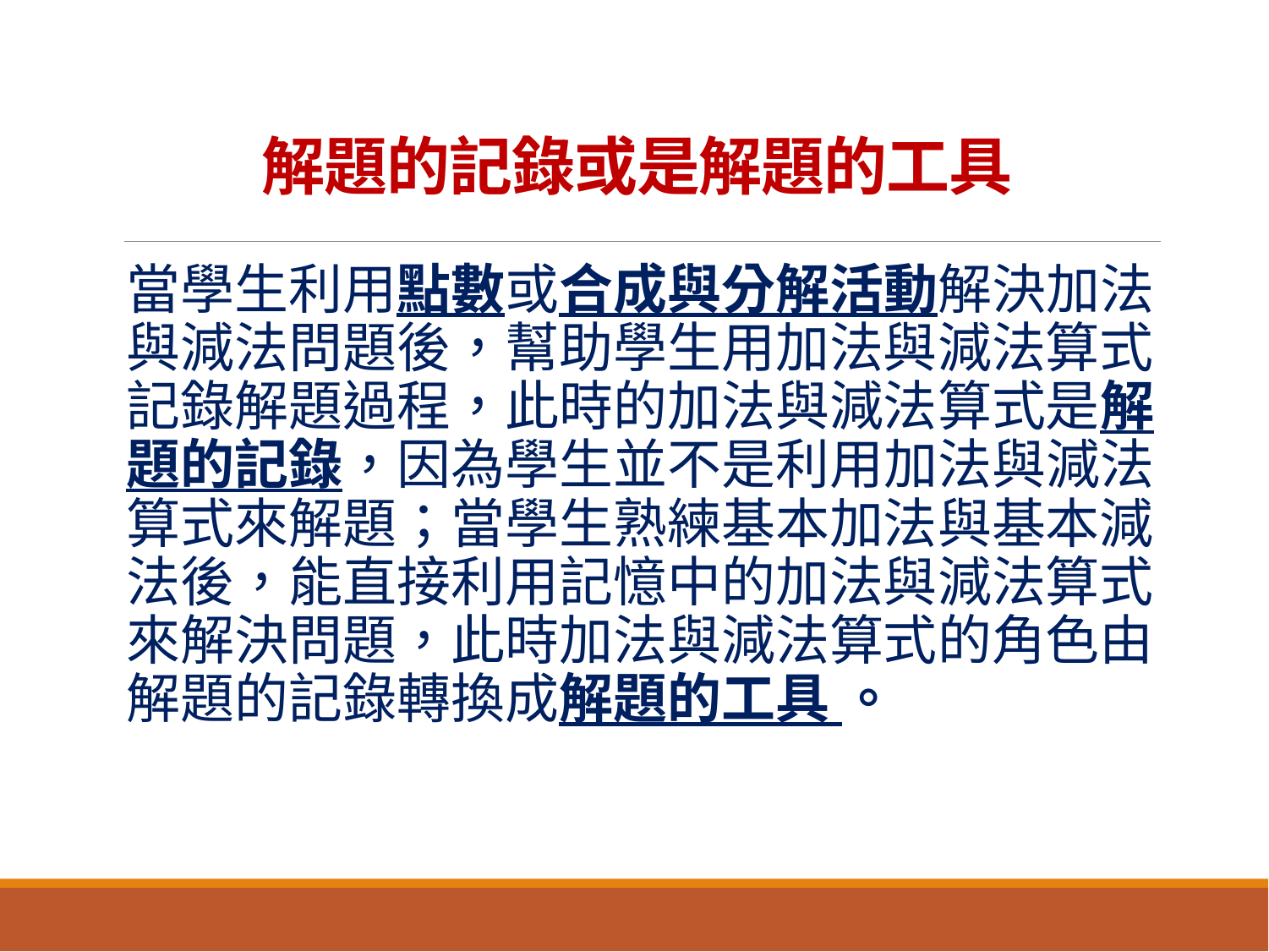

# 解題的記錄或是解題的工具
當學生利用點數或合成與分解活動解決加法與減法問題後，幫助學生用加法與減法算式記錄解題過程，此時的加法與減法算式是解題的記錄，因為學生並不是利用加法與減法算式來解題；當學生熟練基本加法與基本減法後，能直接利用記憶中的加法與減法算式來解決問題，此時加法與減法算式的角色由解題的記錄轉換成解題的工具 。